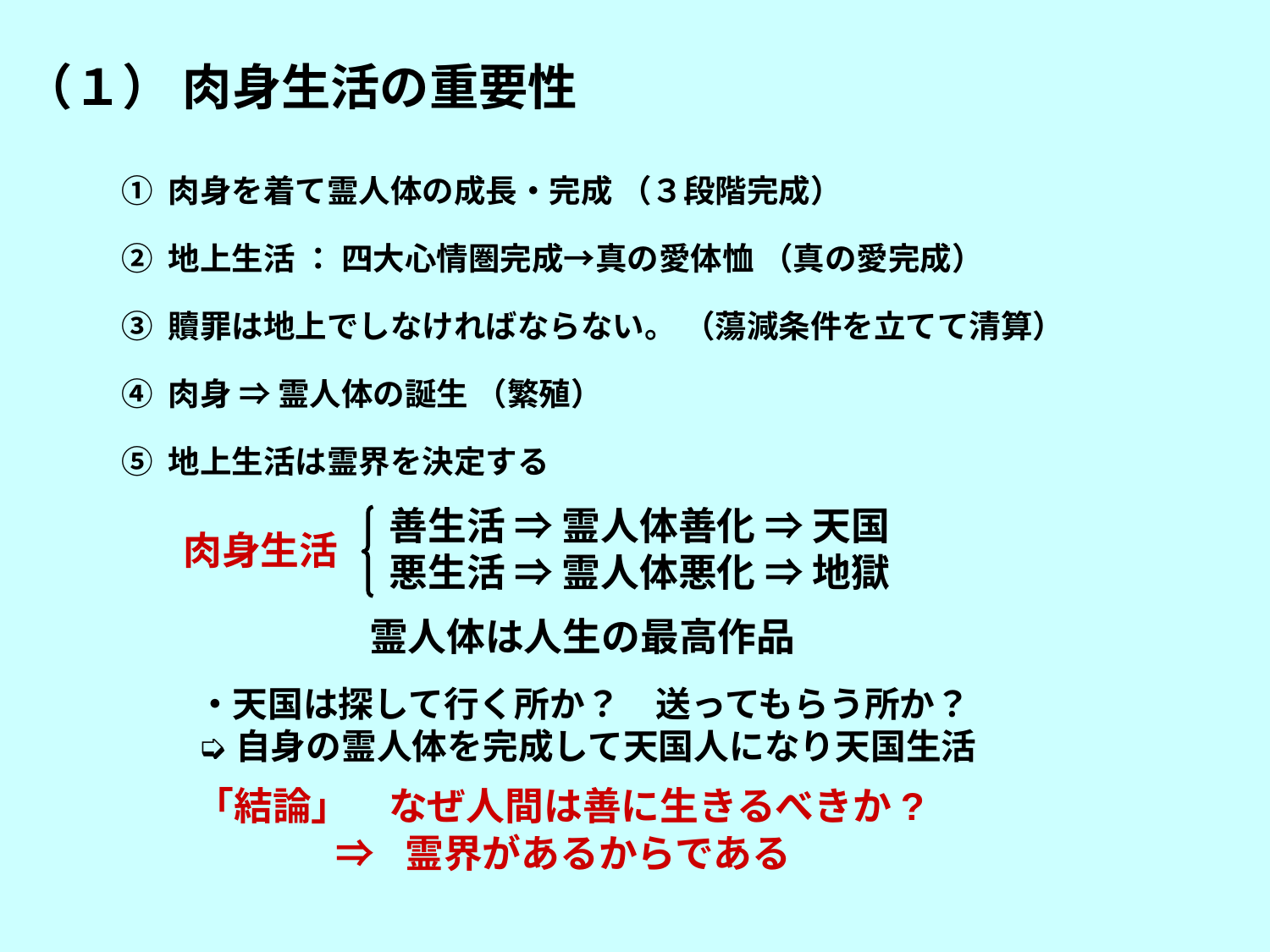

（１） 肉身生活の重要性
① 肉身を着て霊人体の成長・完成 （３段階完成）
② 地上生活 ： 四大心情圏完成→真の愛体恤 （真の愛完成）
③ 贖罪は地上でしなければならない。 （蕩減条件を立てて清算）
④ 肉身 ⇒ 霊人体の誕生 （繁殖）
⑤ 地上生活は霊界を決定する
善生活 ⇒ 霊人体善化 ⇒ 天国
悪生活 ⇒ 霊人体悪化 ⇒ 地獄

肉身生活
霊人体は人生の最高作品
・天国は探して行く所か？　送ってもらう所か？
➭自身の霊人体を完成して天国人になり天国生活
「結論」　なぜ人間は善に生きるべきか?
             ⇒  霊界があるからである